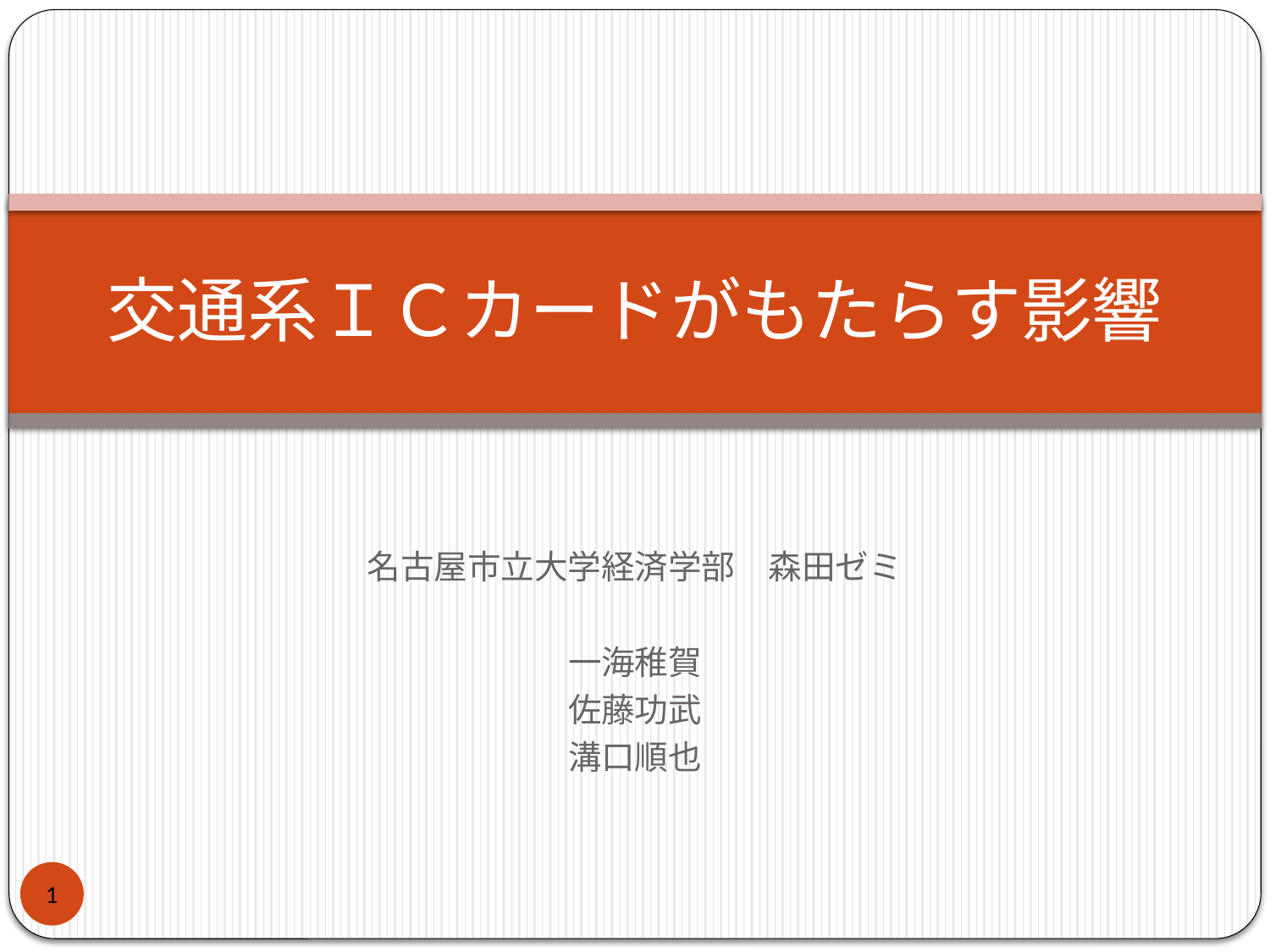

# 交通系ＩＣカードがもたらす影響
名古屋市立大学経済学部　森田ゼミ

一海稚賀
佐藤功武
溝口順也
1